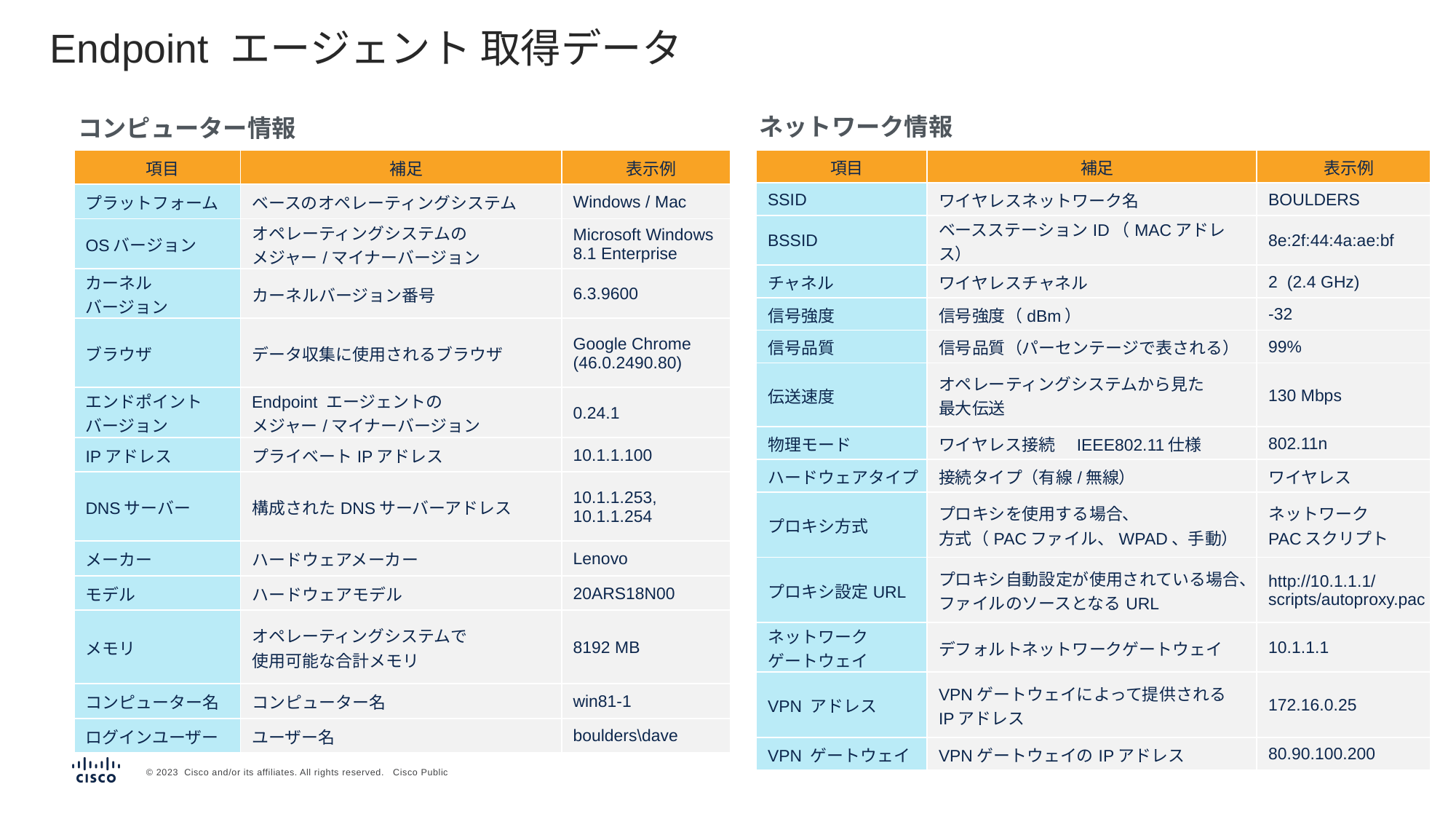

Endpoint エージェント 取得データ
ネットワーク情報
コンピューター情報
| 項目 | 補足 | 表示例 |
| --- | --- | --- |
| プラットフォーム | ベースのオペレーティングシステム | Windows / Mac |
| OSバージョン | オペレーティングシステムの メジャー/マイナーバージョン | Microsoft Windows 8.1 Enterprise |
| カーネル バージョン | カーネルバージョン番号 | 6.3.9600 |
| ブラウザ | データ収集に使用されるブラウザ | Google Chrome (46.0.2490.80) |
| エンドポイント バージョン | Endpoint エージェントの メジャー/マイナーバージョン | 0.24.1 |
| IPアドレス | プライベートIPアドレス | 10.1.1.100 |
| DNSサーバー | 構成されたDNSサーバーアドレス | 10.1.1.253, 10.1.1.254 |
| メーカー | ハードウェアメーカー | Lenovo |
| モデル | ハードウェアモデル | 20ARS18N00 |
| メモリ | オペレーティングシステムで 使用可能な合計メモリ | 8192 MB |
| コンピューター名 | コンピューター名 | win81-1 |
| ログインユーザー | ユーザー名 | boulders\dave |
| 項目 | 補足 | 表示例 |
| --- | --- | --- |
| SSID | ワイヤレスネットワーク名 | BOULDERS |
| BSSID | ベースステーションID（MACアドレス） | 8e:2f:44:4a:ae:bf |
| チャネル | ワイヤレスチャネル | 2  (2.4 GHz) |
| 信号強度 | 信号強度（dBm） | -32 |
| 信号品質 | 信号品質（パーセンテージで表される） | 99% |
| 伝送速度 | オペレーティングシステムから見た 最大伝送 | 130 Mbps |
| 物理モード | ワイヤレス接続　IEEE802.11仕様 | 802.11n |
| ハードウェアタイプ | 接続タイプ（有線/無線） | ワイヤレス |
| プロキシ方式 | プロキシを使用する場合、 方式（PACファイル、WPAD、手動） | ネットワーク PACスクリプト |
| プロキシ設定URL | プロキシ自動設定が使用されている場合、ファイルのソースとなるURL | http://10.1.1.1/scripts/autoproxy.pac |
| ネットワーク ゲートウェイ | デフォルトネットワークゲートウェイ | 10.1.1.1 |
| VPN アドレス | VPNゲートウェイによって提供される IPアドレス | 172.16.0.25 |
| VPN ゲートウェイ | VPNゲートウェイのIPアドレス | 80.90.100.200 |